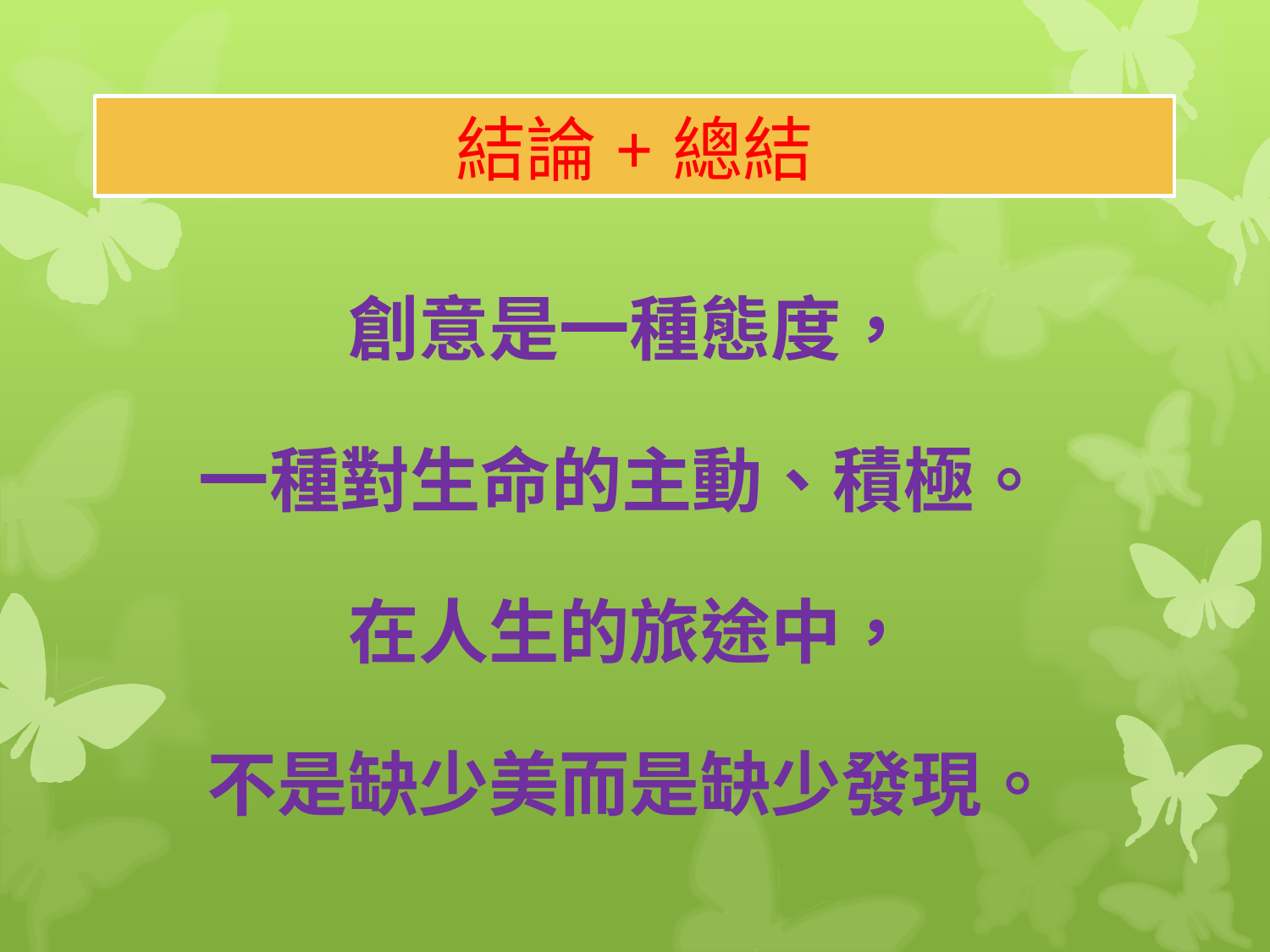

# 結論+總結
創意是一種態度，
一種對生命的主動、積極。
在人生的旅途中，
不是缺少美而是缺少發現。